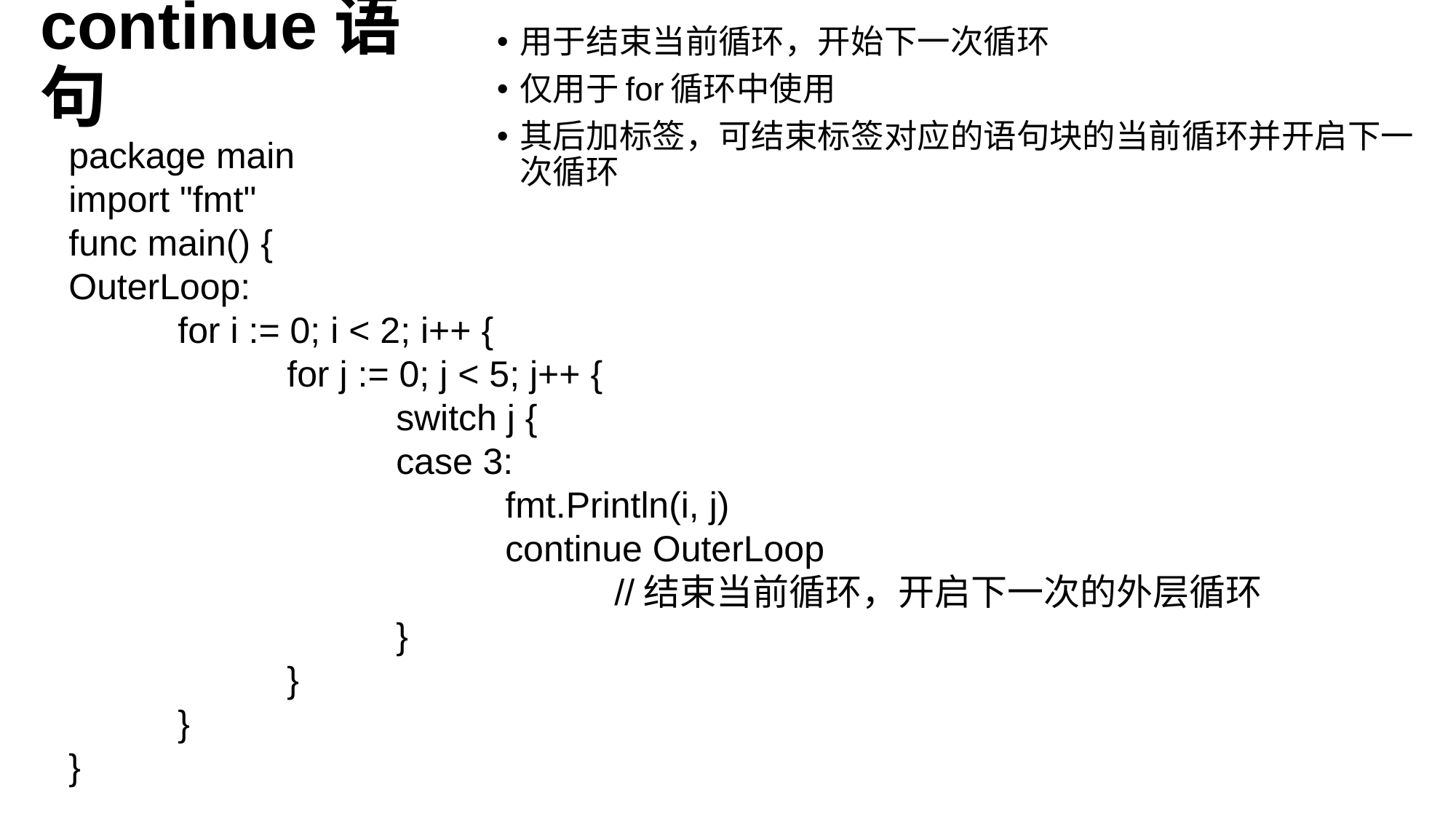

# continue语句
用于结束当前循环，开始下一次循环
仅用于for循环中使用
其后加标签，可结束标签对应的语句块的当前循环并开启下一次循环
package main
import "fmt"
func main() {
OuterLoop:
	for i := 0; i < 2; i++ {
		for j := 0; j < 5; j++ {
			switch j {
			case 3:
				fmt.Println(i, j)
				continue OuterLoop
					//结束当前循环，开启下一次的外层循环
			}
		}
	}
}